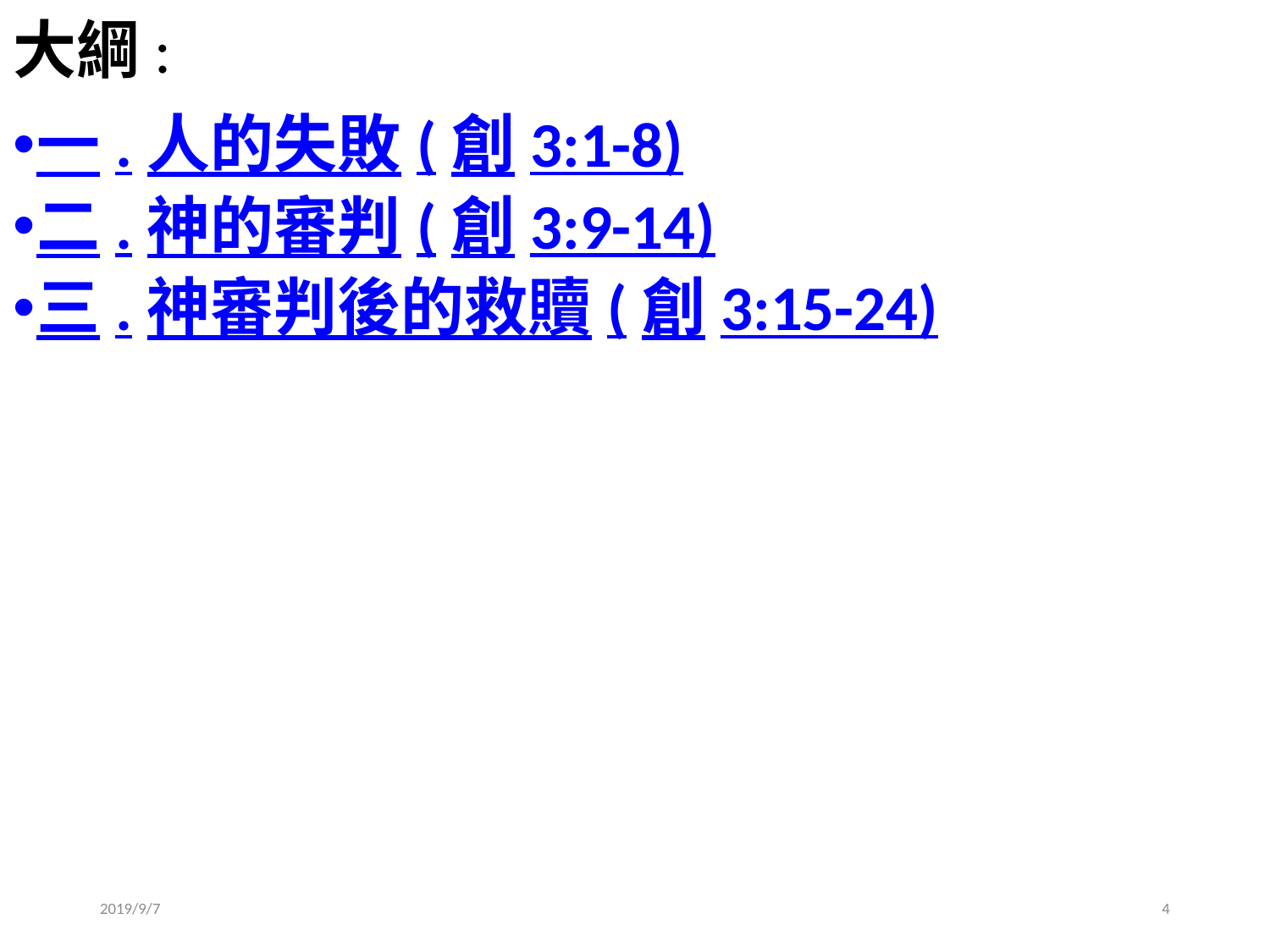

# 大綱:
一.人的失敗(創3:1-8)
二.神的審判(創3:9-14)
三.神審判後的救贖(創3:15-24)

2019/9/7
4